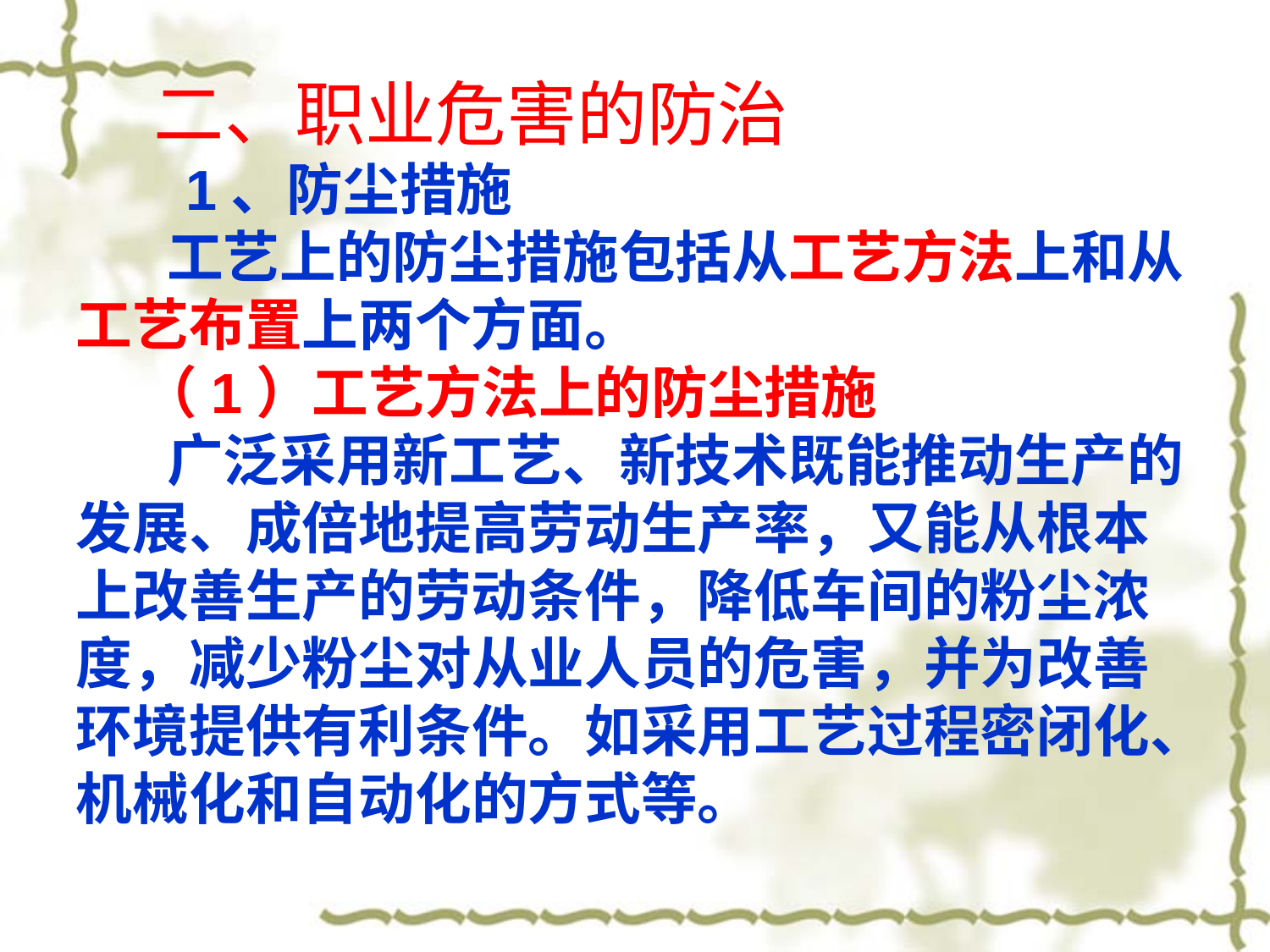

二、职业危害的防治
       1、防尘措施
      工艺上的防尘措施包括从工艺方法上和从工艺布置上两个方面。
    （1）工艺方法上的防尘措施
      广泛采用新工艺、新技术既能推动生产的发展、成倍地提高劳动生产率，又能从根本上改善生产的劳动条件，降低车间的粉尘浓度，减少粉尘对从业人员的危害，并为改善环境提供有利条件。如采用工艺过程密闭化、机械化和自动化的方式等。
80